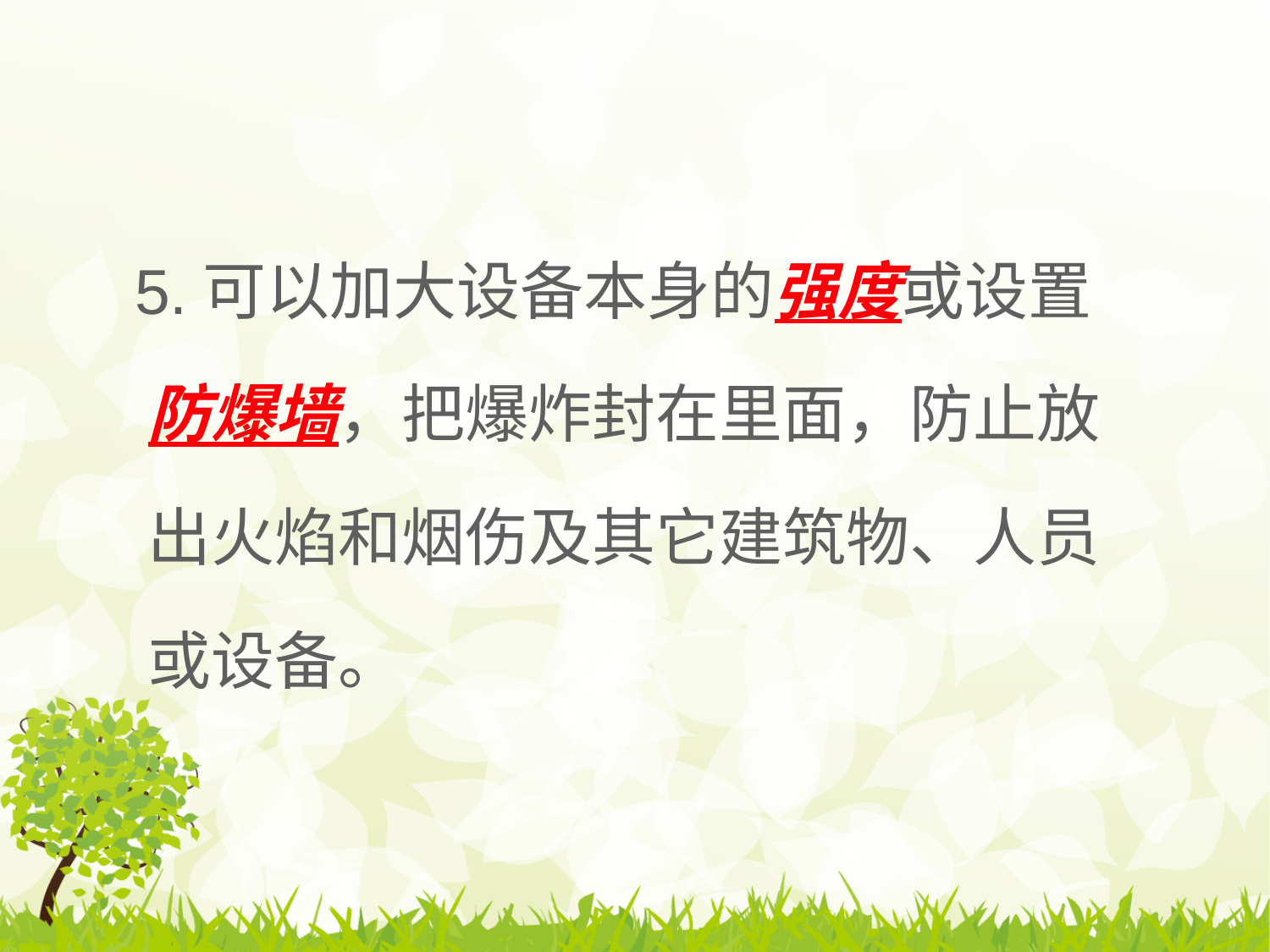

5.可以加大设备本身的强度或设置防爆墙，把爆炸封在里面，防止放出火焰和烟伤及其它建筑物、人员或设备。